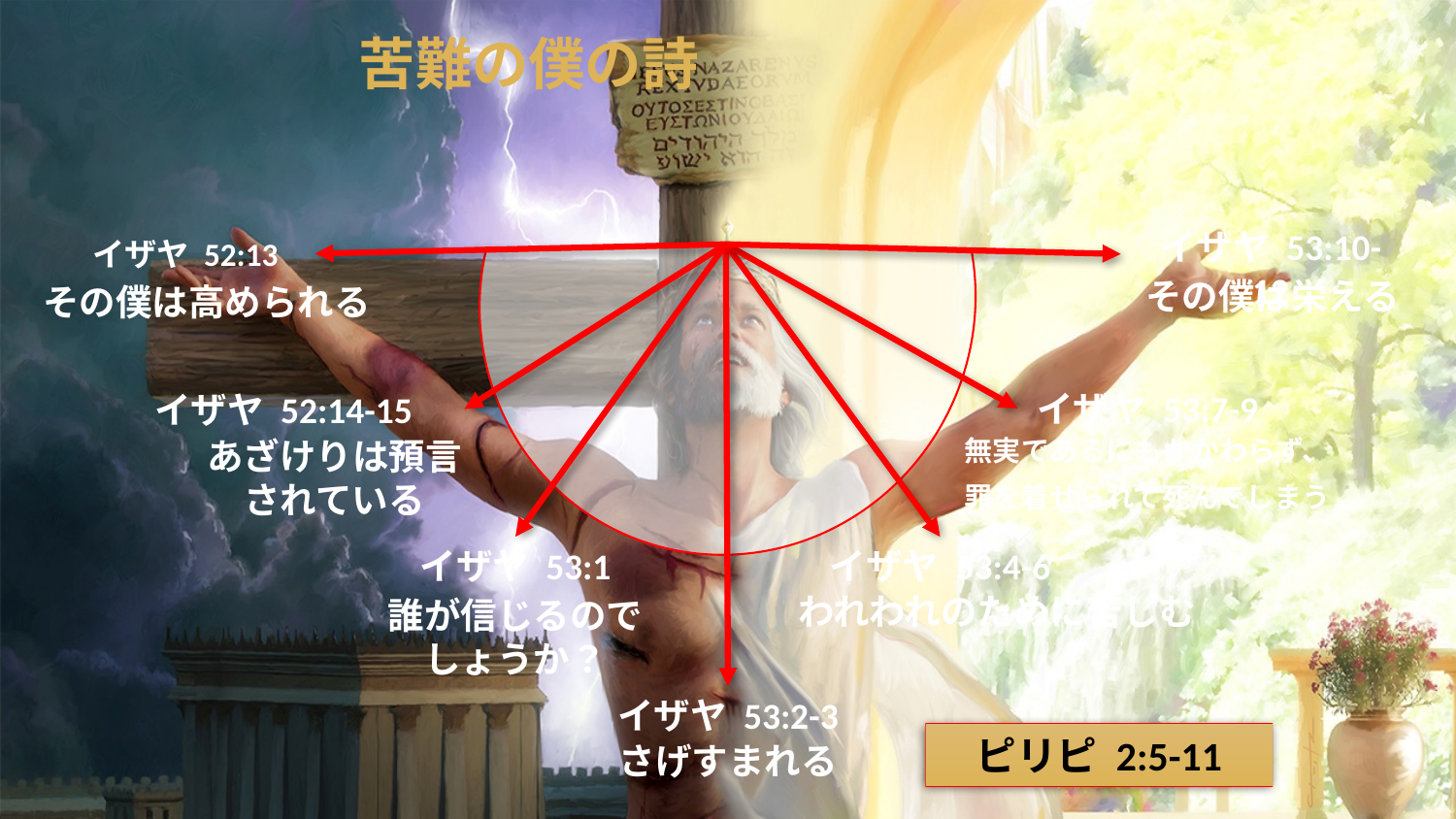

苦難の僕の詩

イザヤ 53:10-12
イザヤ 52:13
その僕は栄える
その僕は高められる
イザヤ 53:7-9
イザヤ 52:14-15
無実であるにもかかわらず、
罪を着せられて死んでしまう
あざけりは預言されている
イザヤ 53:1
イザヤ 53:4-6
われわれのために苦しむ
誰が信じるのでしょうか？
イザヤ 53:2-3
ピリピ 2:5-11
さげすまれる